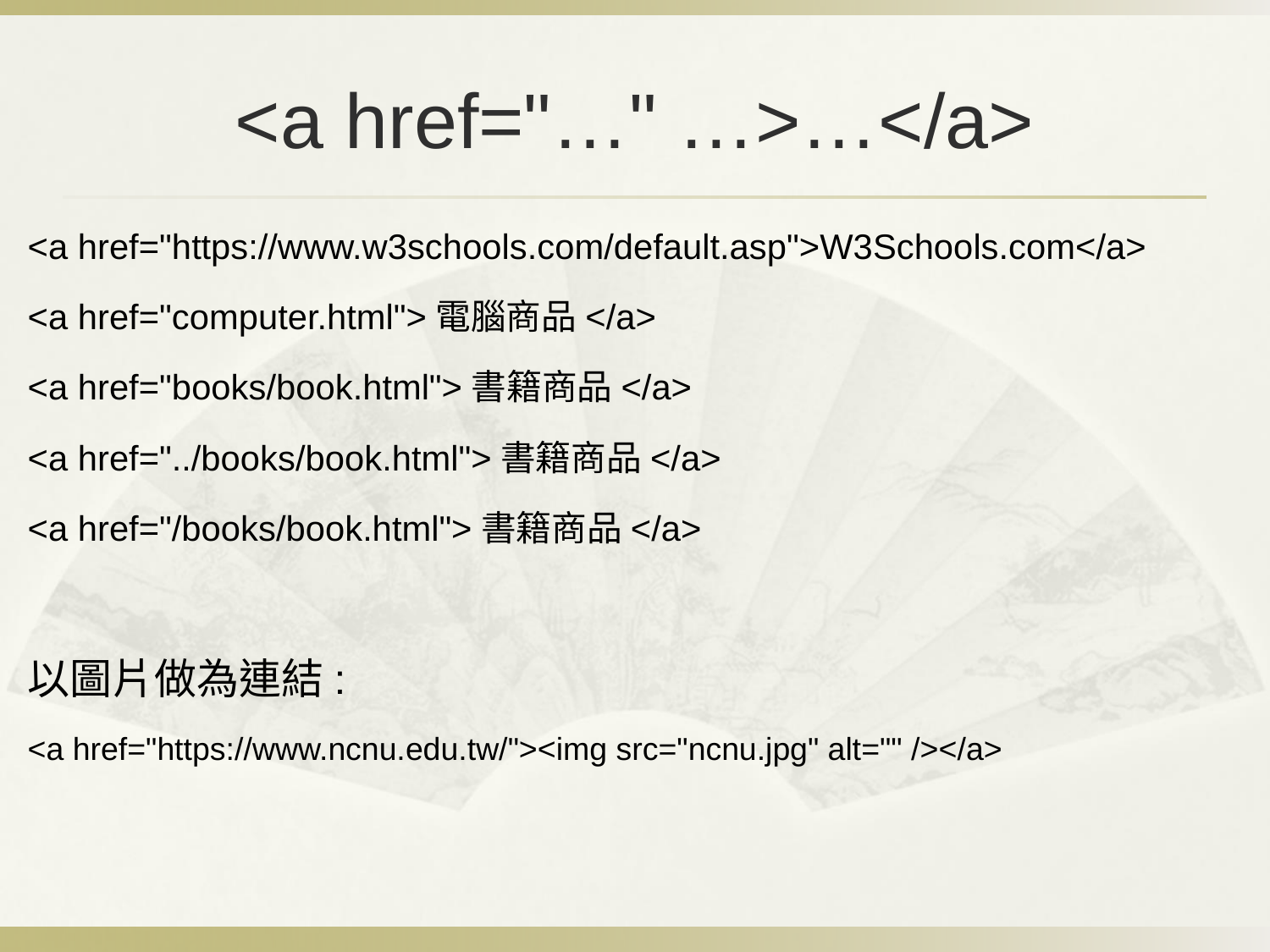

# <a href="…" …>…</a>
<a href="https://www.w3schools.com/default.asp">W3Schools.com</a>
<a href="computer.html">電腦商品</a>
<a href="books/book.html">書籍商品</a>
<a href="../books/book.html">書籍商品</a>
<a href="/books/book.html">書籍商品</a>

以圖片做為連結:
<a href="https://www.ncnu.edu.tw/"><img src="ncnu.jpg" alt="" /></a>